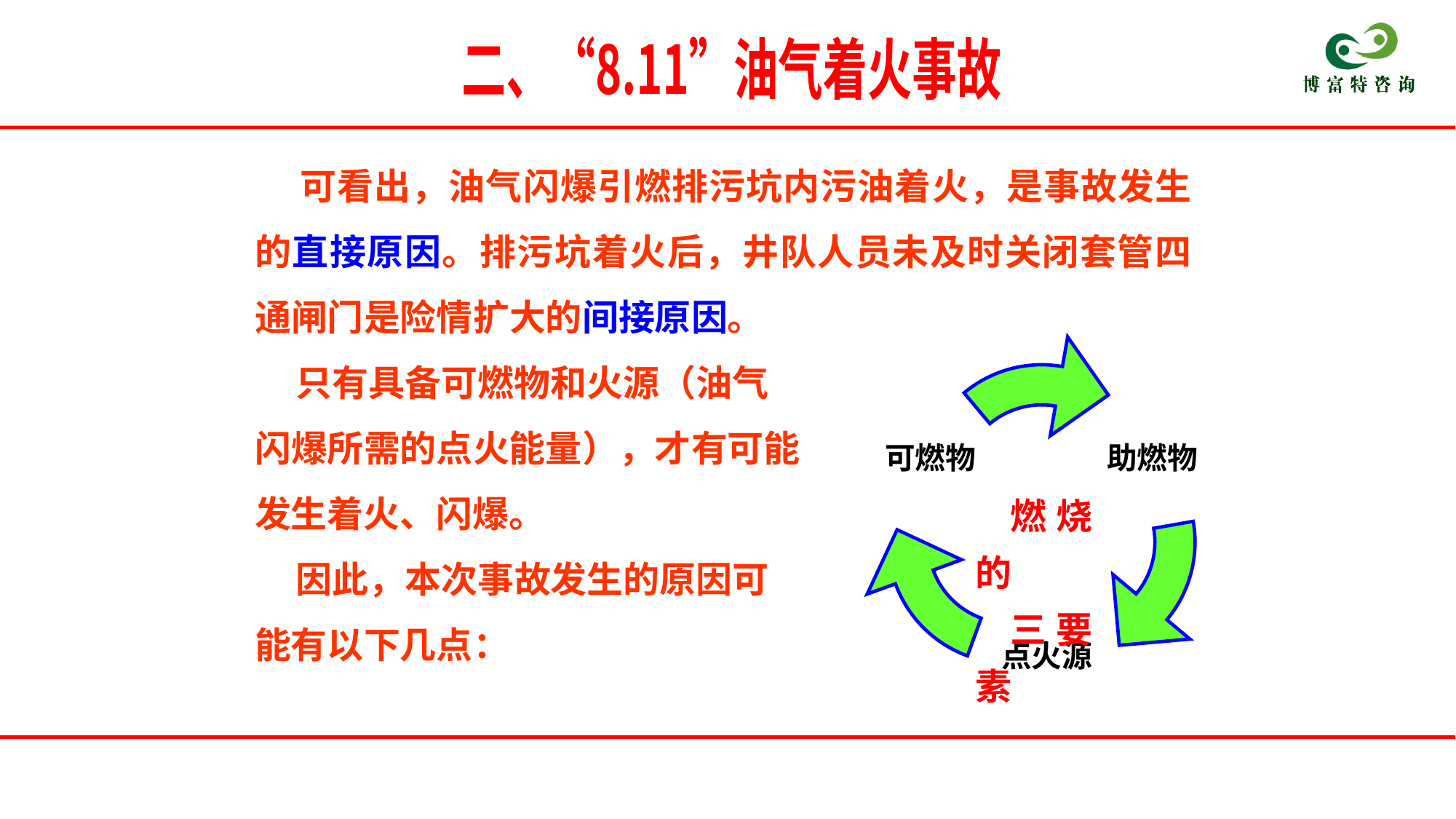

二、“8.11”油气着火事故
    可看出，油气闪爆引燃排污坑内污油着火，是事故发生的直接原因。排污坑着火后，井队人员未及时关闭套管四通闸门是险情扩大的间接原因。
    只有具备可燃物和火源（油气
闪爆所需的点火能量），才有可能
发生着火、闪爆。
    因此，本次事故发生的原因可
能有以下几点：

可燃物

助燃物

点火源

 燃烧的
 三要素